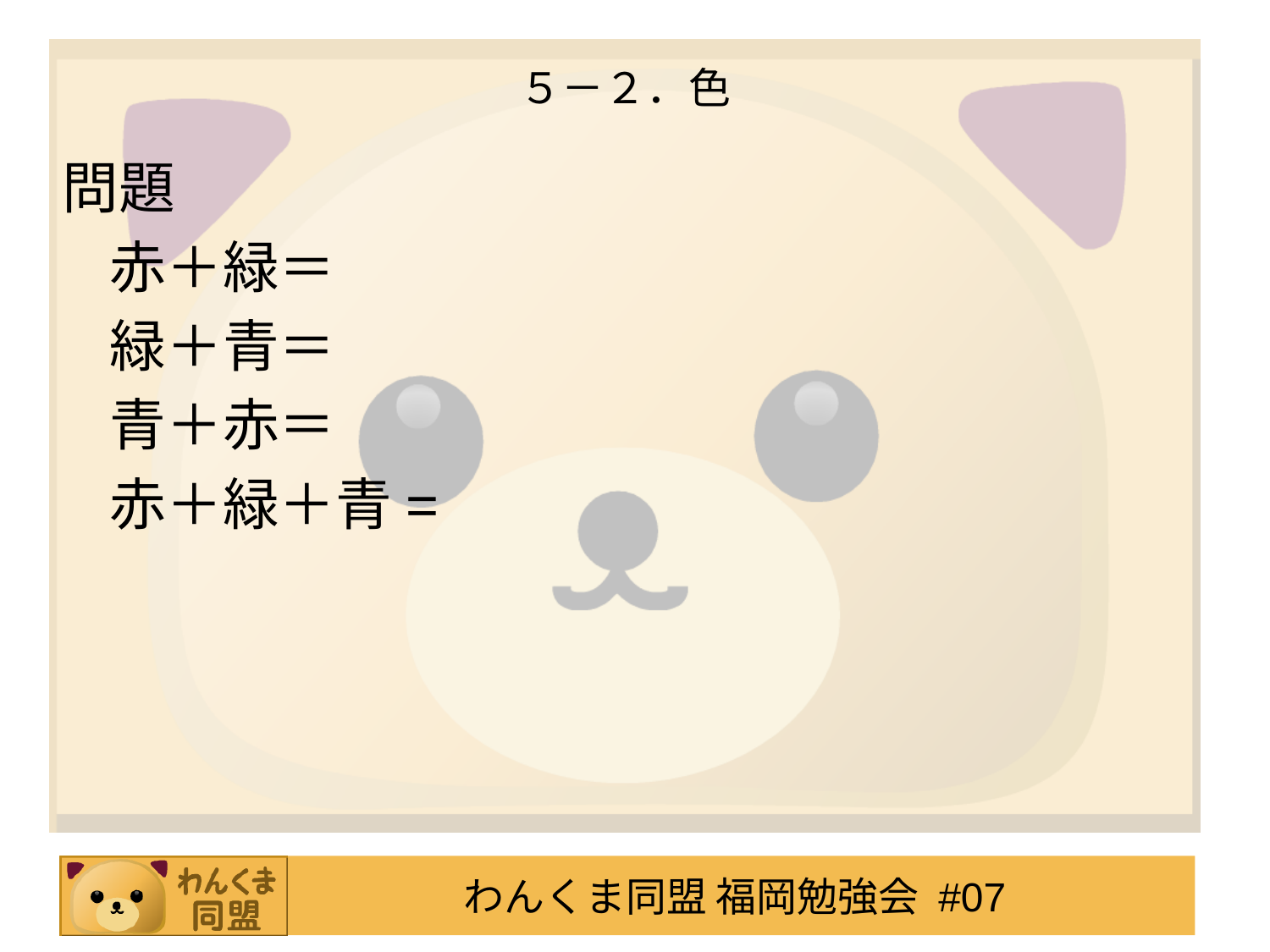

# ５－２．色
問題
	赤＋緑＝
	緑＋青＝
	青＋赤＝
	赤＋緑＋青=